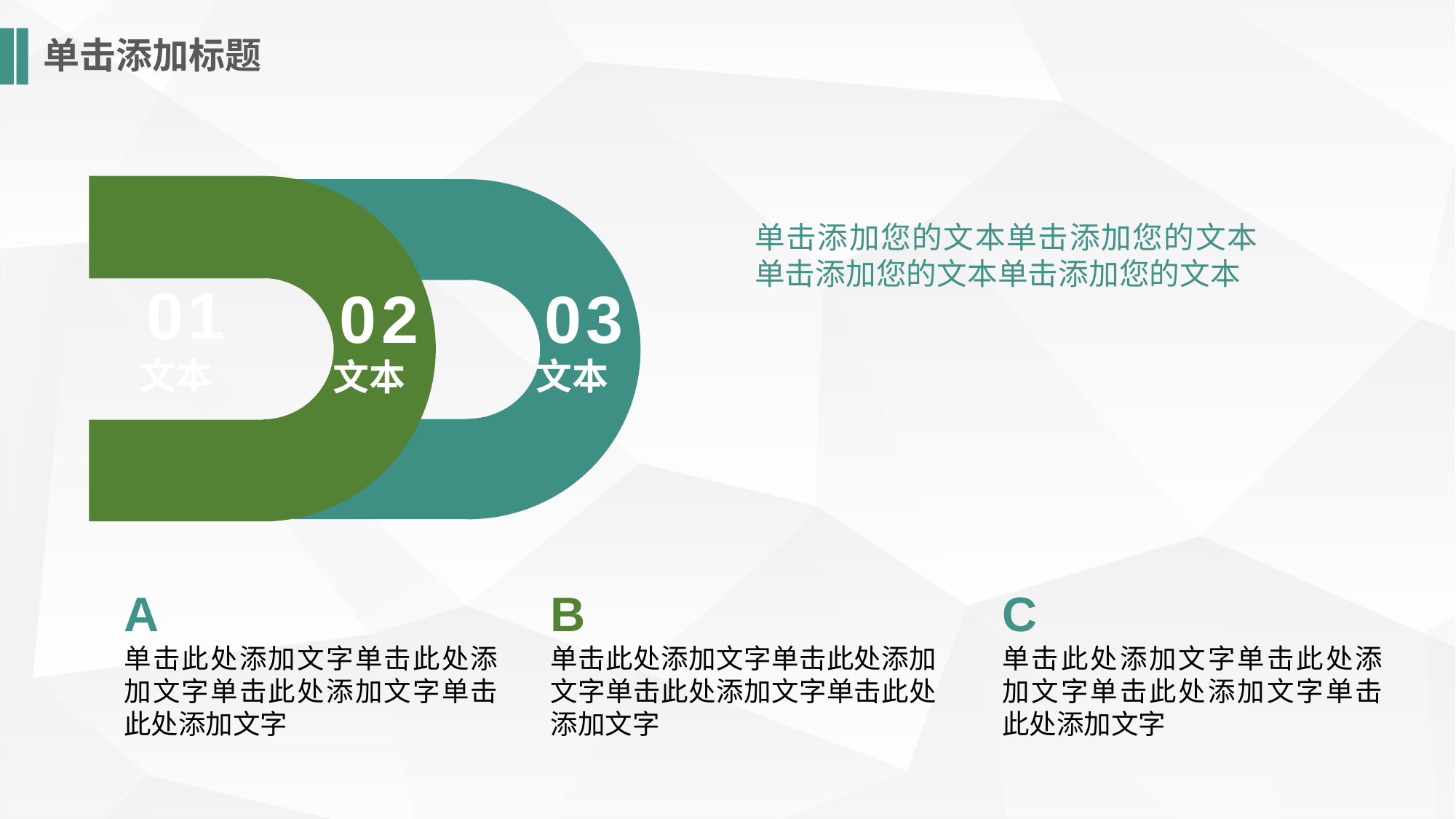

单击添加标题

单击添加您的文本单击添加您的文本单击添加您的文本单击添加您的文本
01
文本
02
文本
03
文本
A
单击此处添加文字单击此处添加文字单击此处添加文字单击此处添加文字
B
单击此处添加文字单击此处添加文字单击此处添加文字单击此处添加文字
C
单击此处添加文字单击此处添加文字单击此处添加文字单击此处添加文字